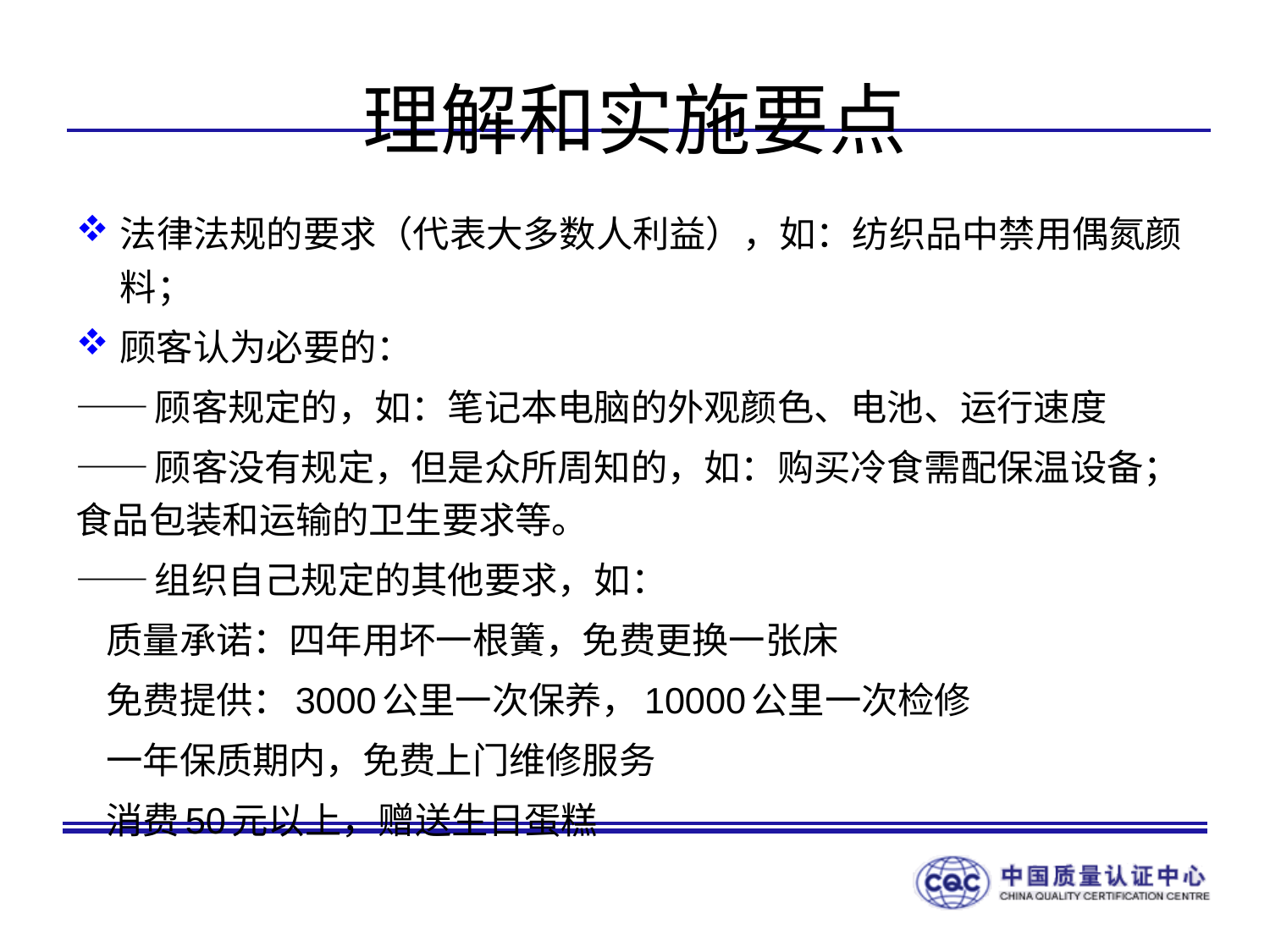

# 理解和实施要点
法律法规的要求（代表大多数人利益），如：纺织品中禁用偶氮颜料；
顾客认为必要的：
——顾客规定的，如：笔记本电脑的外观颜色、电池、运行速度
——顾客没有规定，但是众所周知的，如：购买冷食需配保温设备；食品包装和运输的卫生要求等。
——组织自己规定的其他要求，如：
   质量承诺：四年用坏一根簧，免费更换一张床
   免费提供：3000公里一次保养，10000公里一次检修
   一年保质期内，免费上门维修服务
   消费50元以上，赠送生日蛋糕

170